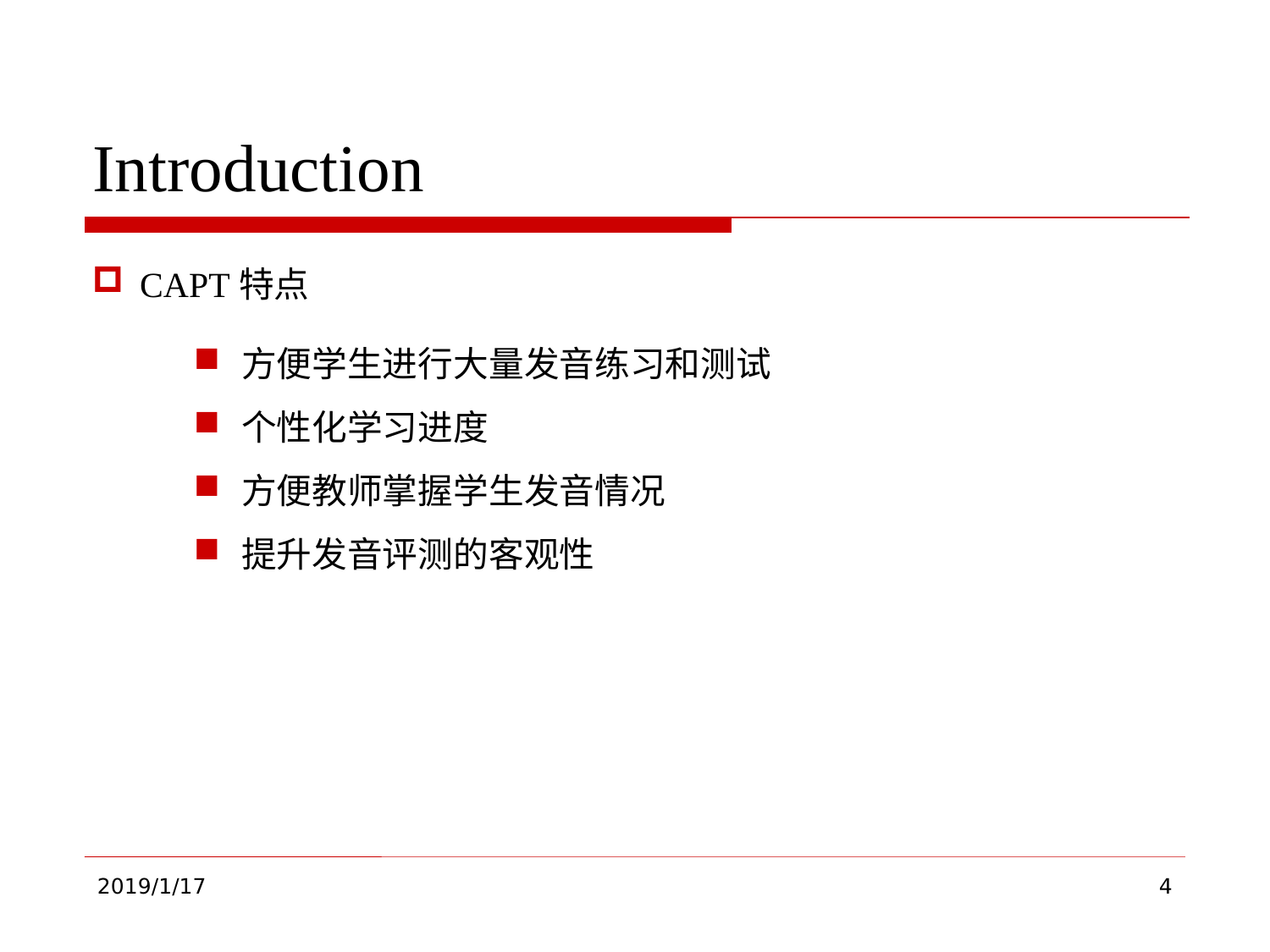

# Introduction
CAPT特点
方便学生进行大量发音练习和测试
个性化学习进度
方便教师掌握学生发音情况
提升发音评测的客观性
2019/1/17
4